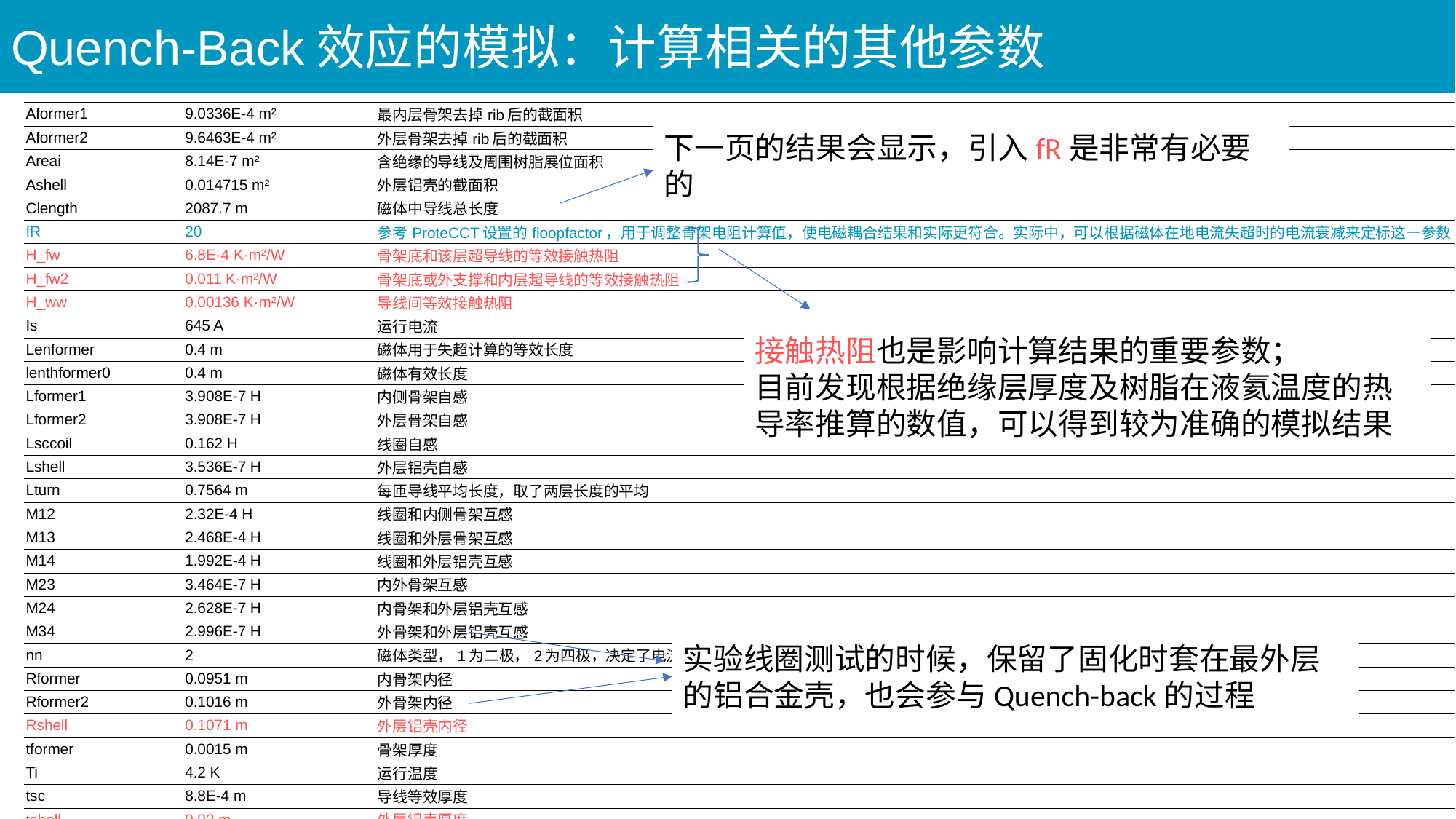

Quench-Back效应的模拟：计算相关的其他参数
11
| Aformer1 | 9.0336E-4 m² | 最内层骨架去掉rib后的截面积 |
| --- | --- | --- |
| Aformer2 | 9.6463E-4 m² | 外层骨架去掉rib后的截面积 |
| Areai | 8.14E-7 m² | 含绝缘的导线及周围树脂展位面积 |
| Ashell | 0.014715 m² | 外层铝壳的截面积 |
| Clength | 2087.7 m | 磁体中导线总长度 |
| fR | 20 | 参考ProteCCT设置的floopfactor，用于调整骨架电阻计算值，使电磁耦合结果和实际更符合。实际中，可以根据磁体在地电流失超时的电流衰减来定标这一参数 |
| H\_fw | 6.8E-4 K·m²/W | 骨架底和该层超导线的等效接触热阻 |
| H\_fw2 | 0.011 K·m²/W | 骨架底或外支撑和内层超导线的等效接触热阻 |
| H\_ww | 0.00136 K·m²/W | 导线间等效接触热阻 |
| Is | 645 A | 运行电流 |
| Lenformer | 0.4 m | 磁体用于失超计算的等效长度 |
| lenthformer0 | 0.4 m | 磁体有效长度 |
| Lformer1 | 3.908E-7 H | 内侧骨架自感 |
| Lformer2 | 3.908E-7 H | 外层骨架自感 |
| Lsccoil | 0.162 H | 线圈自感 |
| Lshell | 3.536E-7 H | 外层铝壳自感 |
| Lturn | 0.7564 m | 每匝导线平均长度，取了两层长度的平均 |
| M12 | 2.32E-4 H | 线圈和内侧骨架互感 |
| M13 | 2.468E-4 H | 线圈和外层骨架互感 |
| M14 | 1.992E-4 H | 线圈和外层铝壳互感 |
| M23 | 3.464E-7 H | 内外骨架互感 |
| M24 | 2.628E-7 H | 内骨架和外层铝壳互感 |
| M34 | 2.996E-7 H | 外骨架和外层铝壳互感 |
| nn | 2 | 磁体类型，1为二极，2为四极，决定了电流及磁场分布形状 |
| Rformer | 0.0951 m | 内骨架内径 |
| Rformer2 | 0.1016 m | 外骨架内径 |
| Rshell | 0.1071 m | 外层铝壳内径 |
| tformer | 0.0015 m | 骨架厚度 |
| Ti | 4.2 K | 运行温度 |
| tsc | 8.8E-4 m | 导线等效厚度 |
| tshell | 0.02 m | 外层铝壳厚度 |
| turns | 138 | 每层的匝数 |
| wformer | 9.25E-4 m | 只考虑单根导线正下方处宽度 |
| wsc | 9.25E-4 m | 导线宽度（其实是槽半宽） |
下一页的结果会显示，引入fR是非常有必要的

接触热阻也是影响计算结果的重要参数；
目前发现根据绝缘层厚度及树脂在液氦温度的热导率推算的数值，可以得到较为准确的模拟结果
实验线圈测试的时候，保留了固化时套在最外层的铝合金壳，也会参与Quench-back的过程